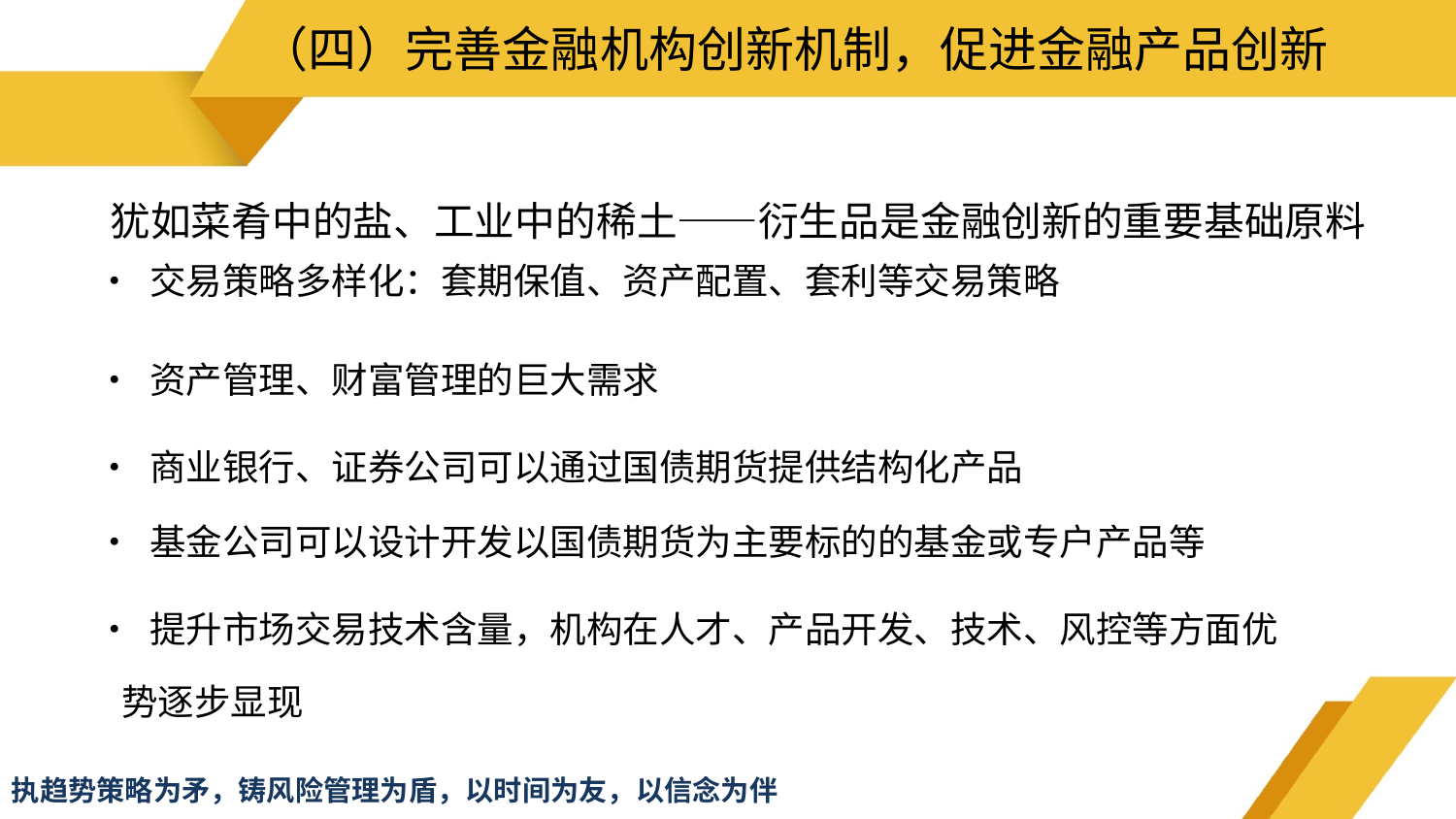

# （四）完善金融机构创新机制，促进金融产品创新

	犹如菜肴中的盐、工业中的稀土——衍生品是金融创新的重要基础原料
• 交易策略多样化：套期保值、资产配置、套利等交易策略

• 资产管理、财富管理的巨大需求

• 商业银行、证券公司可以通过国债期货提供结构化产品

• 基金公司可以设计开发以国债期货为主要标的的基金或专户产品等

• 提升市场交易技术含量，机构在人才、产品开发、技术、风控等方面优

  势逐步显现